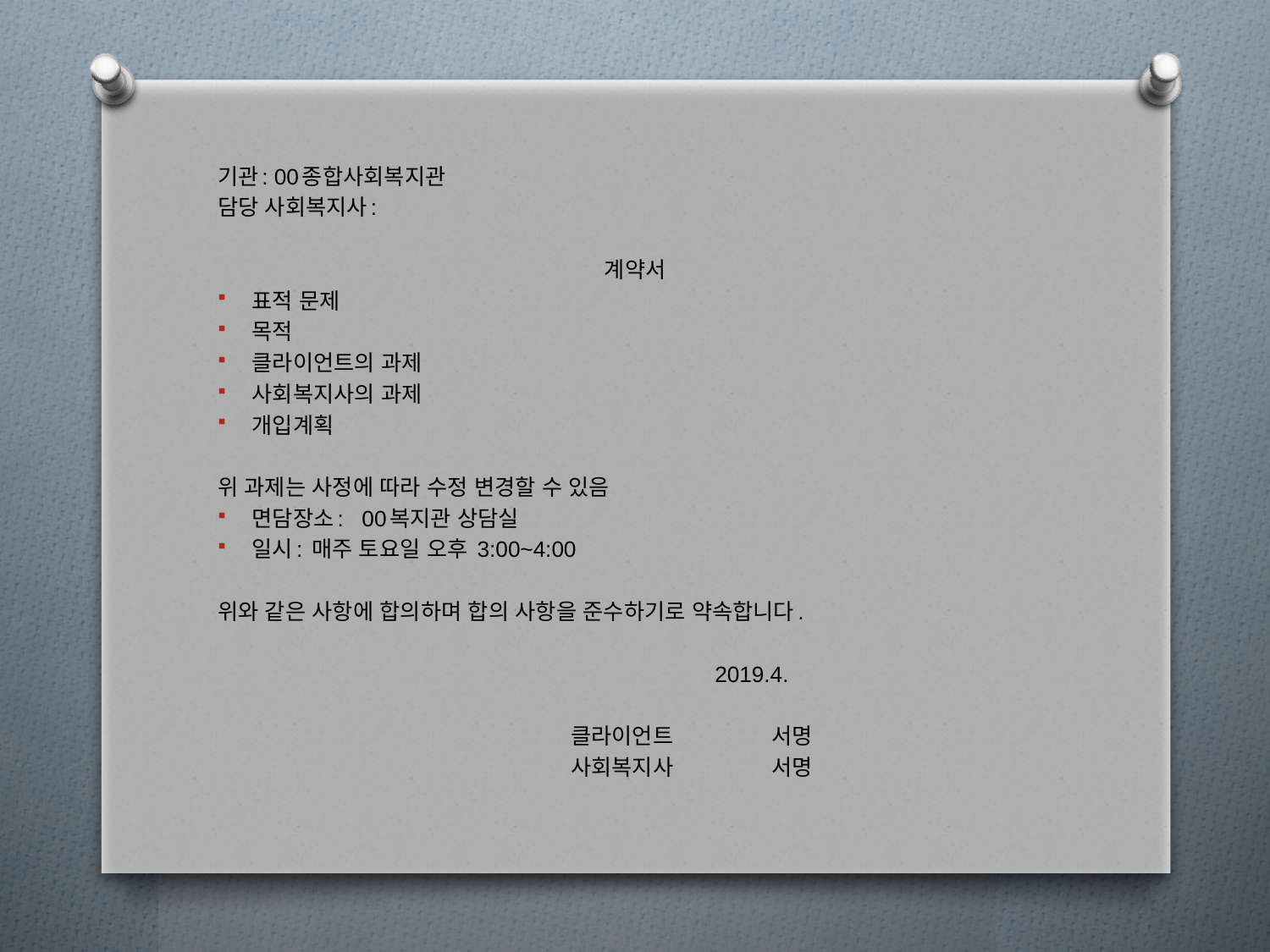

기관: 00종합사회복지관
담당 사회복지사:

계약서
표적 문제
목적
클라이언트의 과제
사회복지사의 과제
개입계획

위 과제는 사정에 따라 수정 변경할 수 있음
면담장소:   00복지관 상담실
일시: 매주 토요일 오후 3:00~4:00

위와 같은 사항에 합의하며 합의 사항을 준수하기로 약속합니다.

                                                                                 2019.4.

                                                         클라이언트                서명
                                                         사회복지사                서명